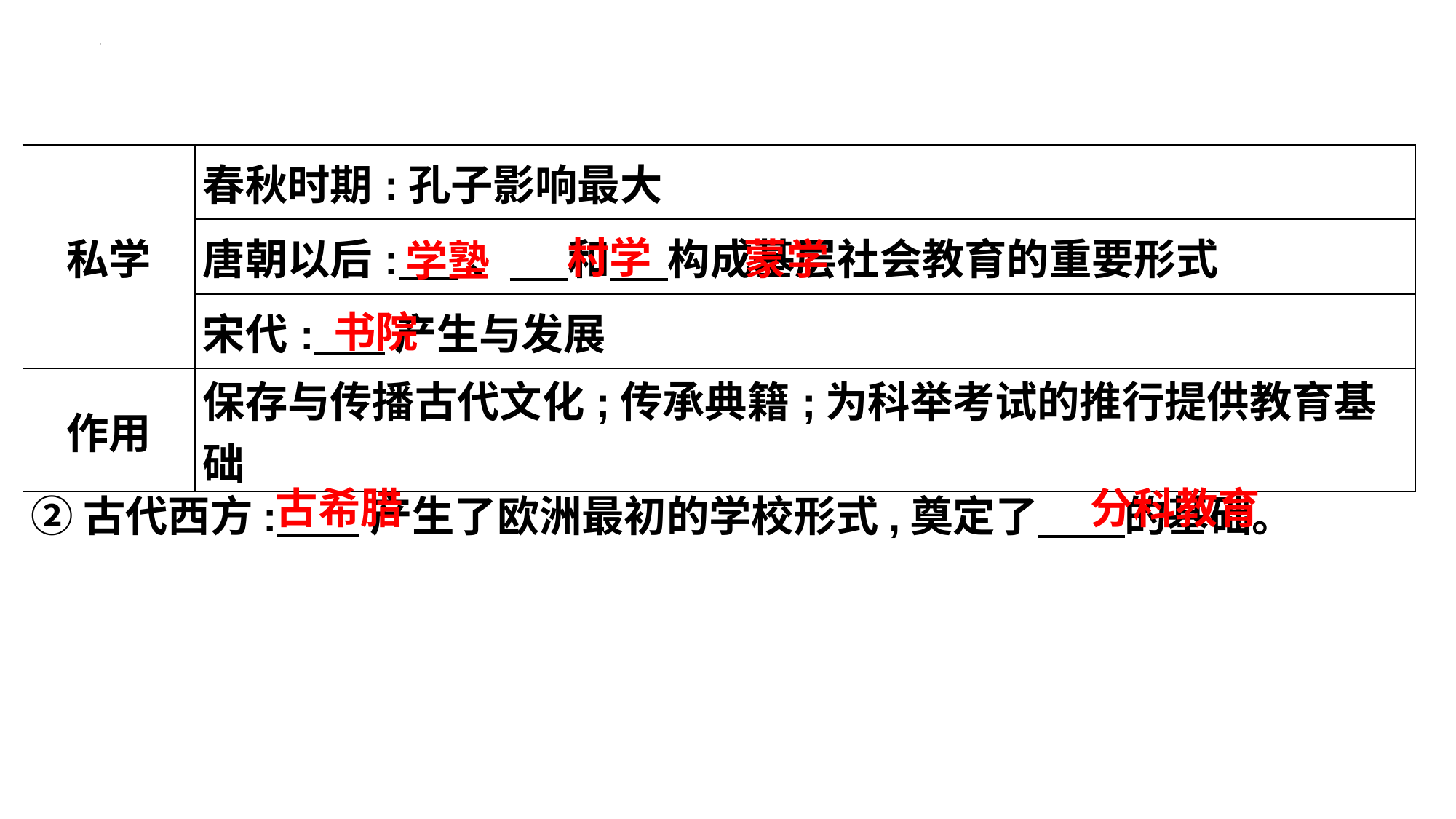

| 私学 | 春秋时期:孔子影响最大 |
| --- | --- |
|  | 唐朝以后: 、 和 构成基层社会教育的重要形式 |
|  | 宋代: 产生与发展 |
| 作用 | 保存与传播古代文化;传承典籍;为科举考试的推行提供教育基础 |
村学
蒙学
学塾
书院
古希腊
分科教育
②古代西方:       产生了欧洲最初的学校形式,奠定了         的基础。